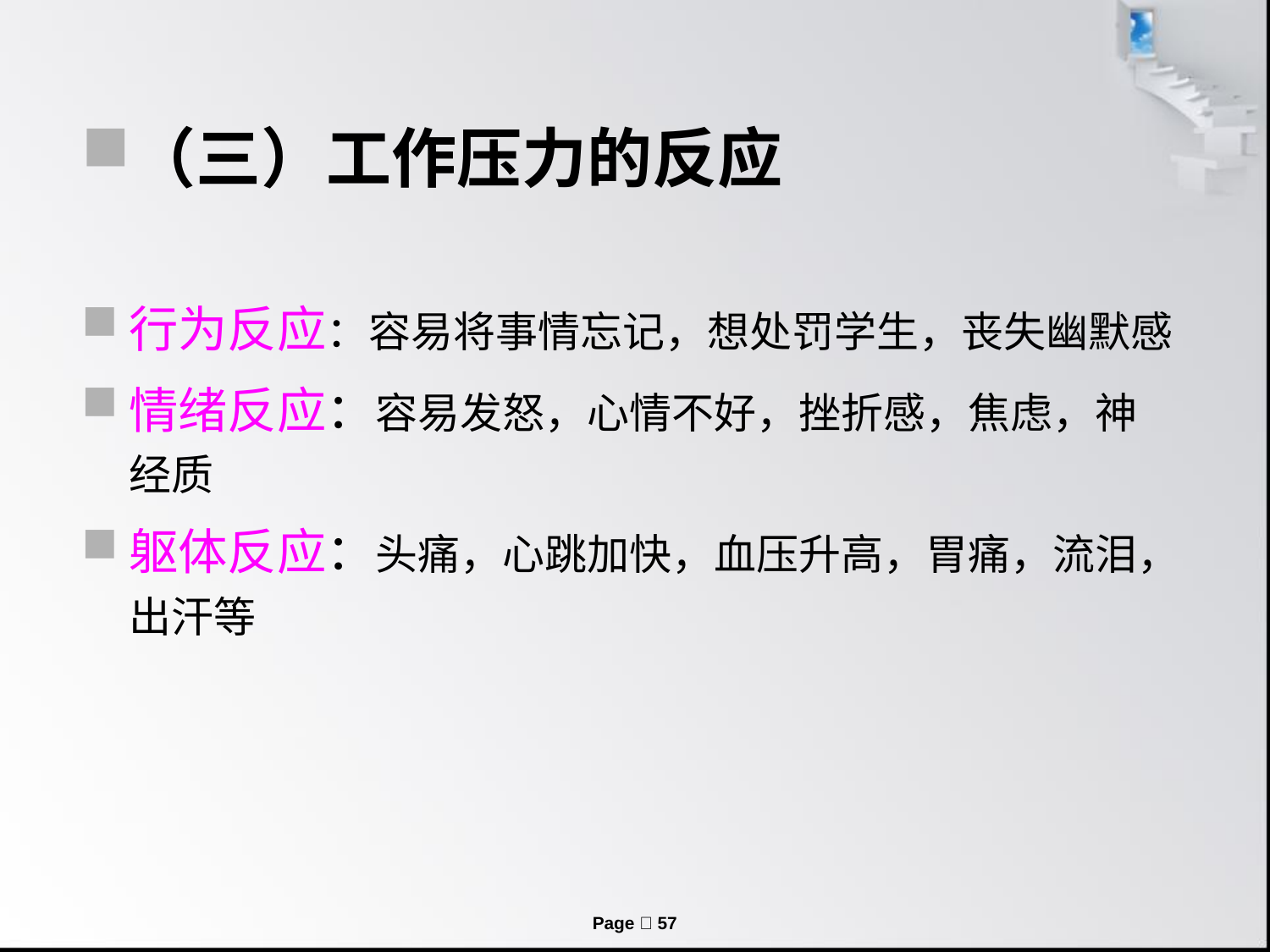

（三）工作压力的反应

行为反应：容易将事情忘记，想处罚学生，丧失幽默感
情绪反应：容易发怒，心情不好，挫折感，焦虑，神经质
躯体反应：头痛，心跳加快，血压升高，胃痛，流泪，出汗等